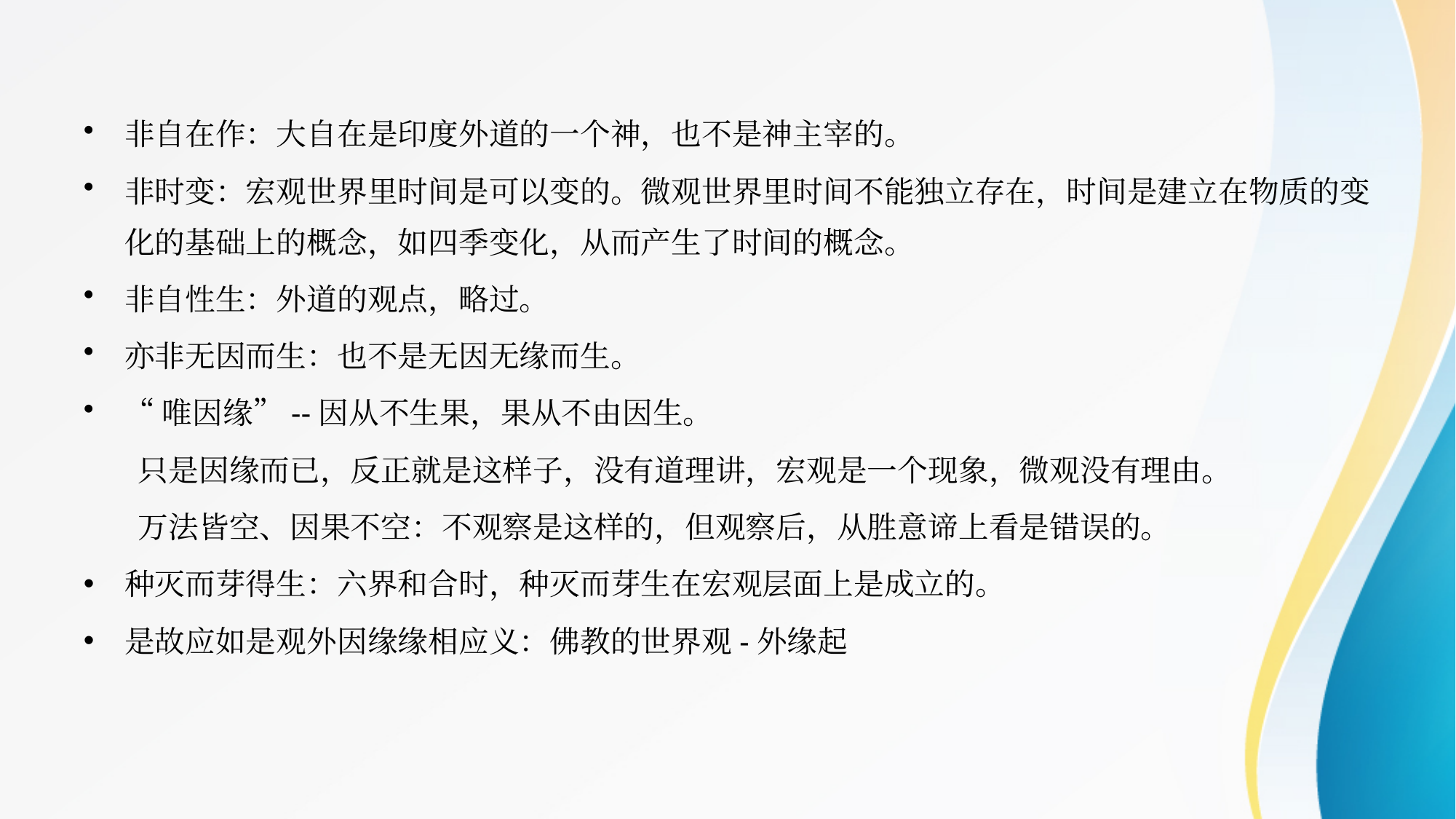

非自在作：大自在是印度外道的一个神，也不是神主宰的。
非时变：宏观世界里时间是可以变的。微观世界里时间不能独立存在，时间是建立在物质的变化的基础上的概念，如四季变化，从而产生了时间的概念。
非自性生：外道的观点，略过。
亦非无因而生：也不是无因无缘而生。
“唯因缘”--因从不生果，果从不由因生。
只是因缘而已，反正就是这样子，没有道理讲，宏观是一个现象，微观没有理由。
万法皆空、因果不空：不观察是这样的，但观察后，从胜意谛上看是错误的。
种灭而芽得生：六界和合时，种灭而芽生在宏观层面上是成立的。
是故应如是观外因缘缘相应义：佛教的世界观-外缘起